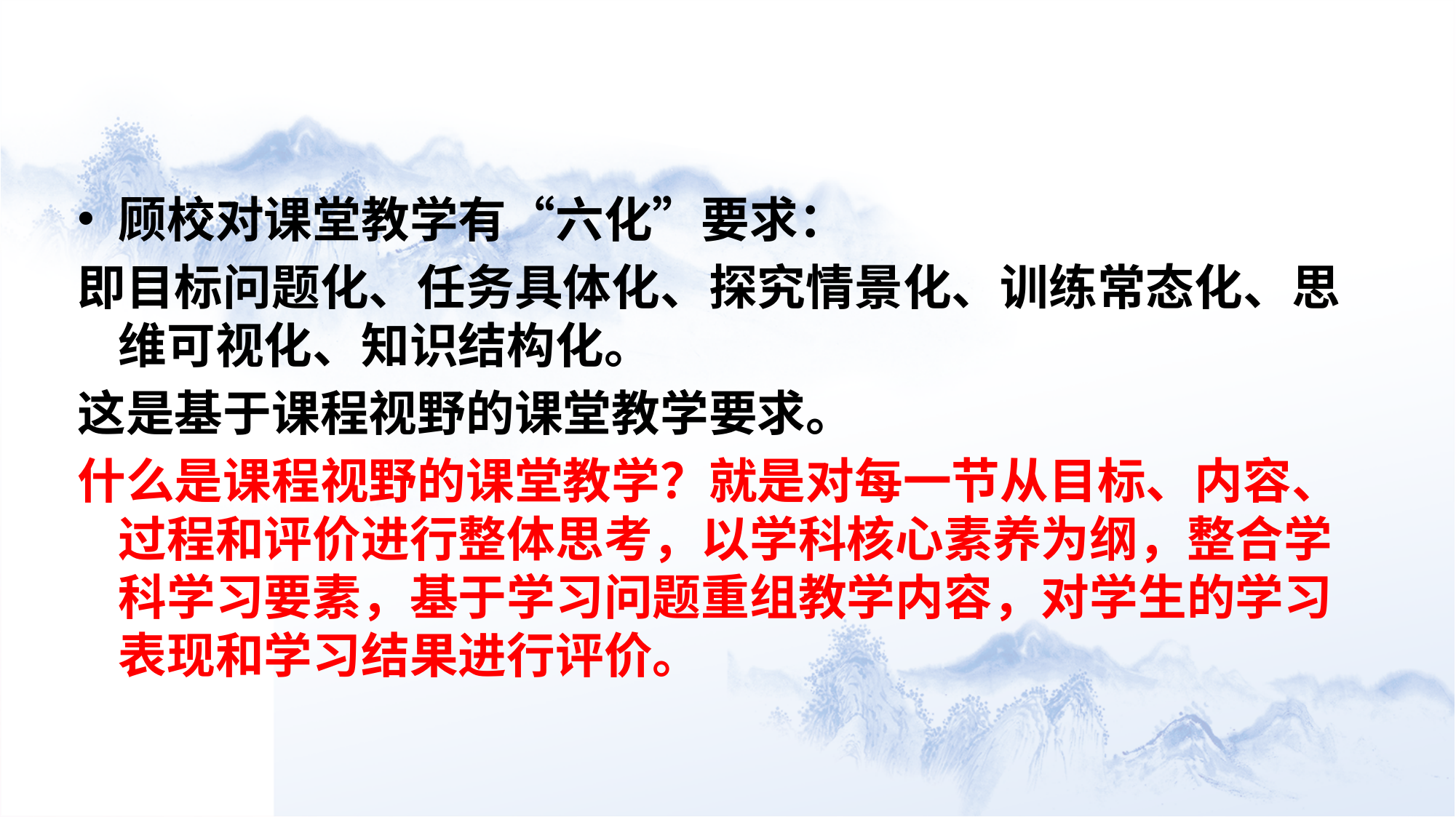

#
顾校对课堂教学有“六化”要求：
即目标问题化、任务具体化、探究情景化、训练常态化、思维可视化、知识结构化。
这是基于课程视野的课堂教学要求。
什么是课程视野的课堂教学？就是对每一节从目标、内容、过程和评价进行整体思考，以学科核心素养为纲，整合学科学习要素，基于学习问题重组教学内容，对学生的学习表现和学习结果进行评价。